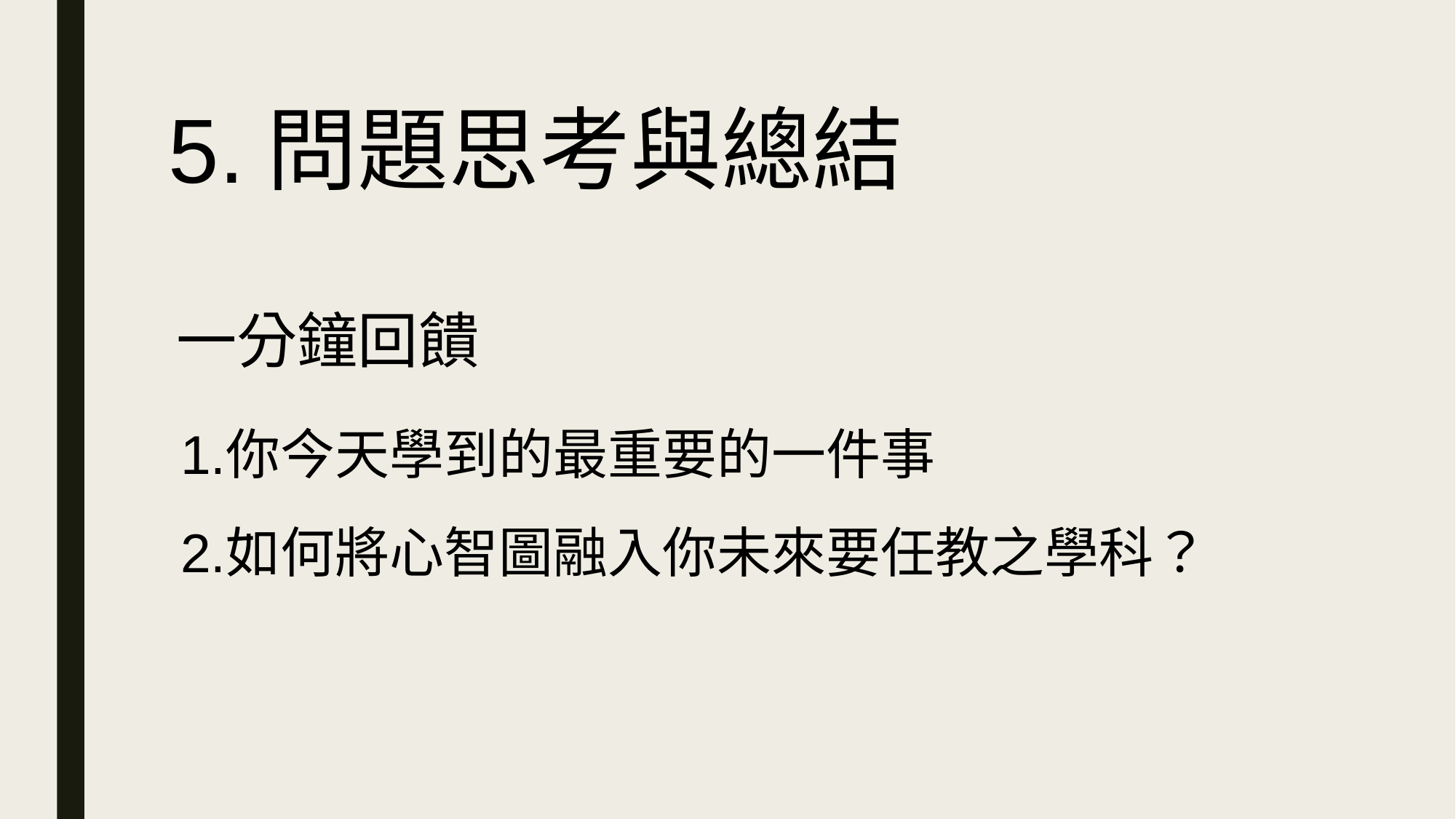

5.問題思考與總結
一分鐘回饋
你今天學到的最重要的一件事
如何將心智圖融入你未來要任教之學科？